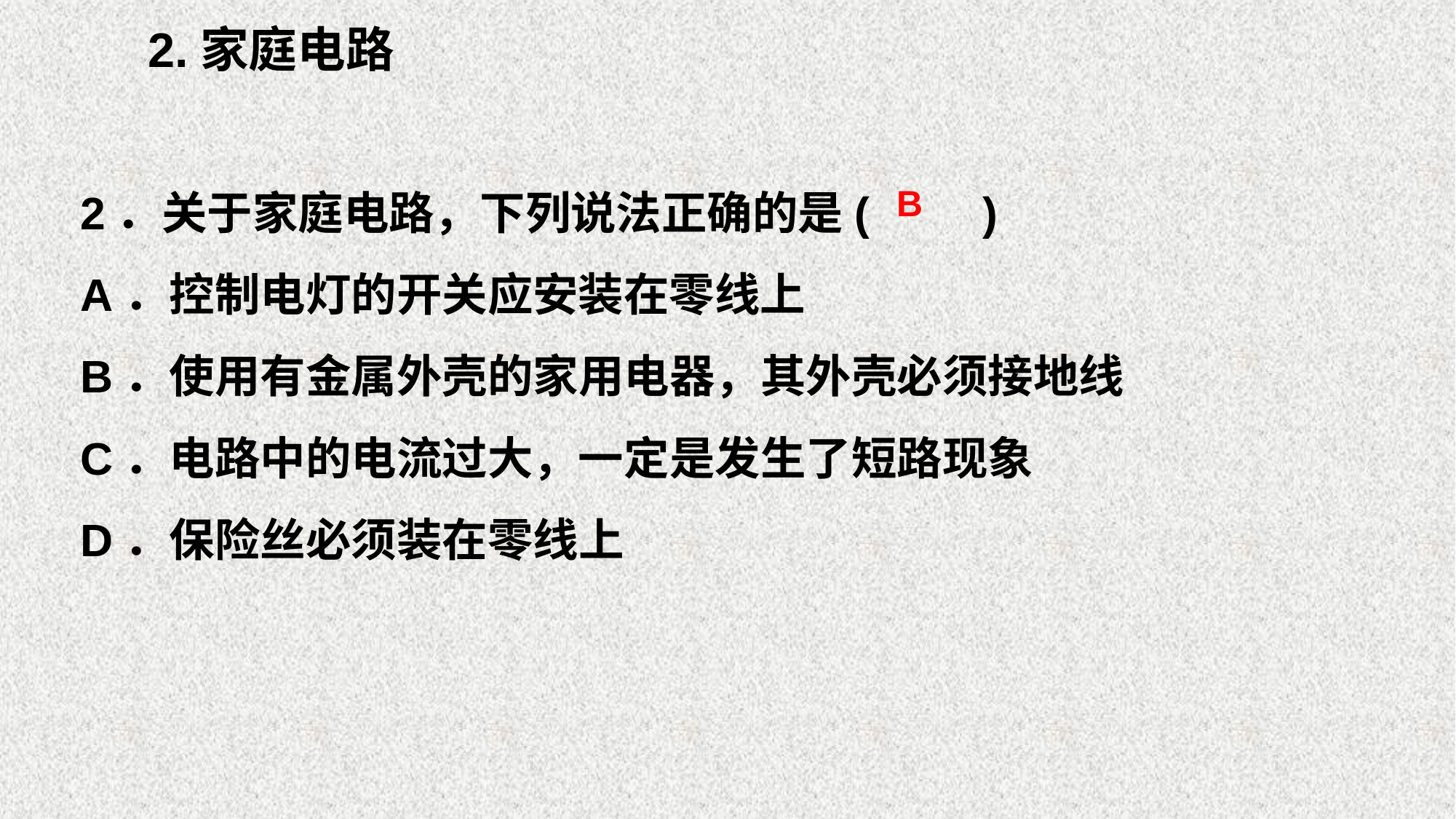

2.家庭电路
2．关于家庭电路，下列说法正确的是(　　)
A．控制电灯的开关应安装在零线上
B．使用有金属外壳的家用电器，其外壳必须接地线
C．电路中的电流过大，一定是发生了短路现象
D．保险丝必须装在零线上
B